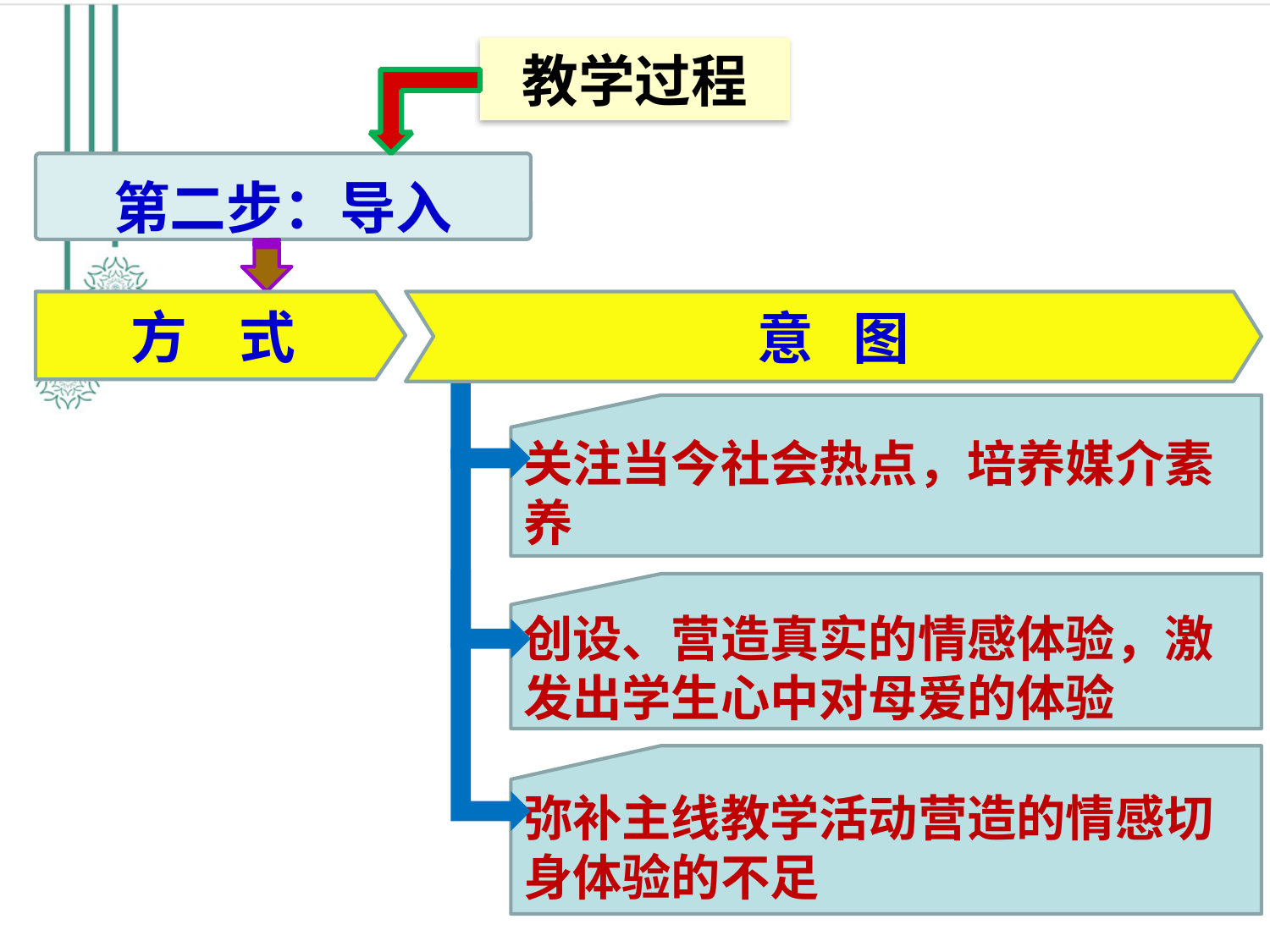

教学过程

第二步：导入

方    式
意   图

关注当今社会热点，培养媒介素养

创设、营造真实的情感体验，激发出学生心中对母爱的体验

弥补主线教学活动营造的情感切身体验的不足